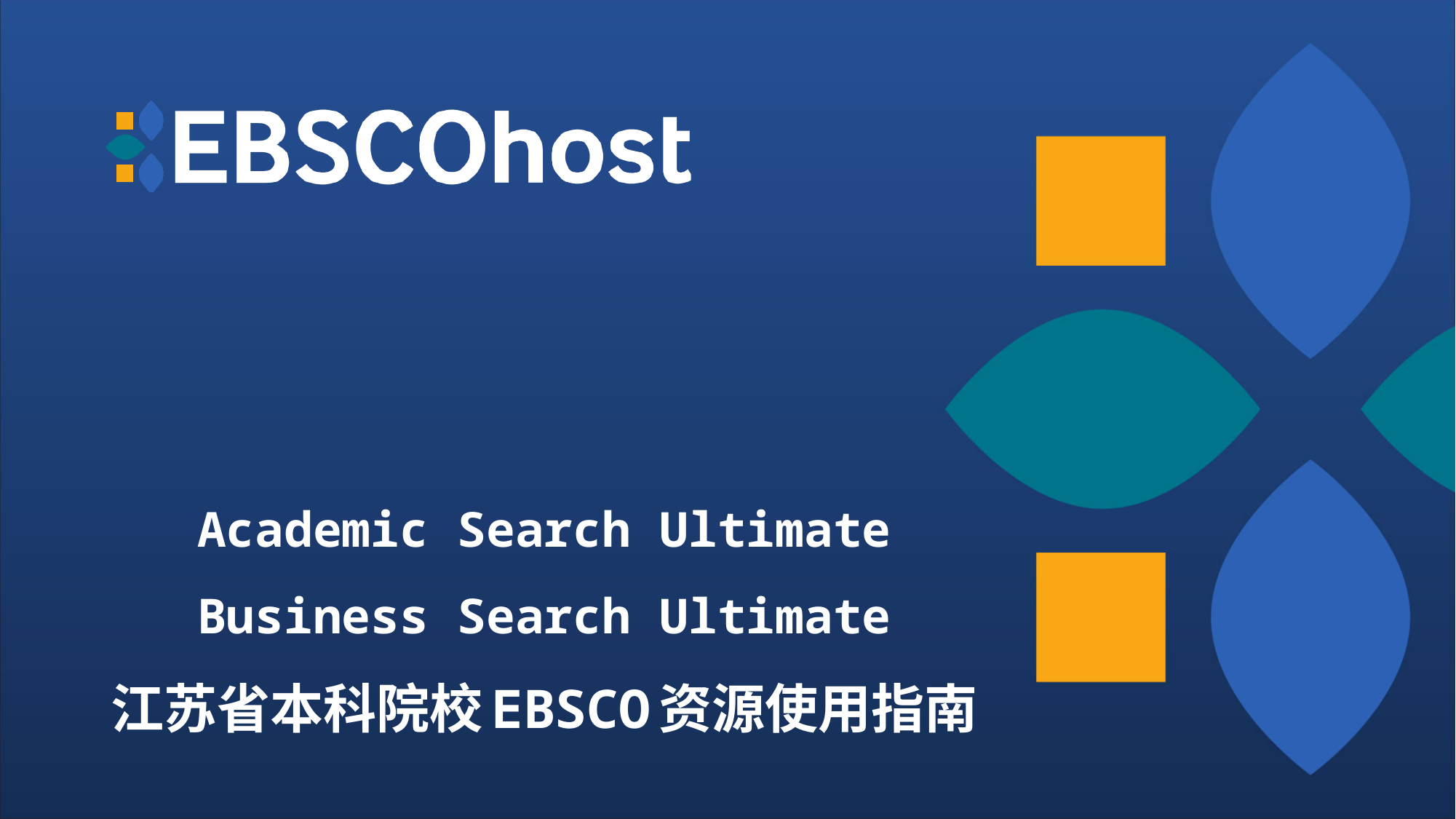

# Academic Search Ultimate Business Search Ultimate 江苏省本科院校EBSCO资源使用指南